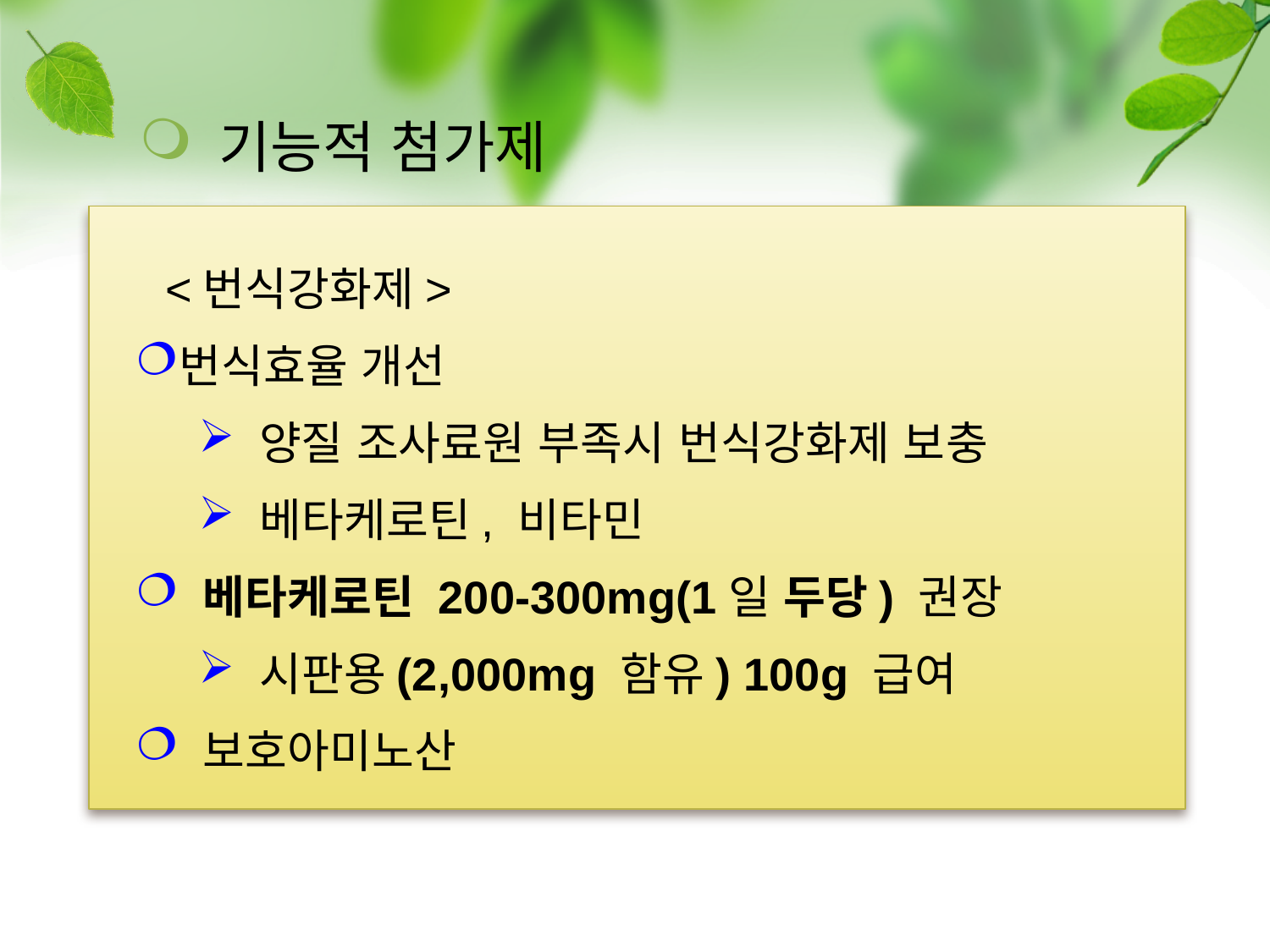

기능적 첨가제
<번식강화제>
번식효율 개선
 양질 조사료원 부족시 번식강화제 보충
 베타케로틴, 비타민
 베타케로틴 200-300mg(1일 두당) 권장
 시판용(2,000mg 함유) 100g 급여
 보호아미노산